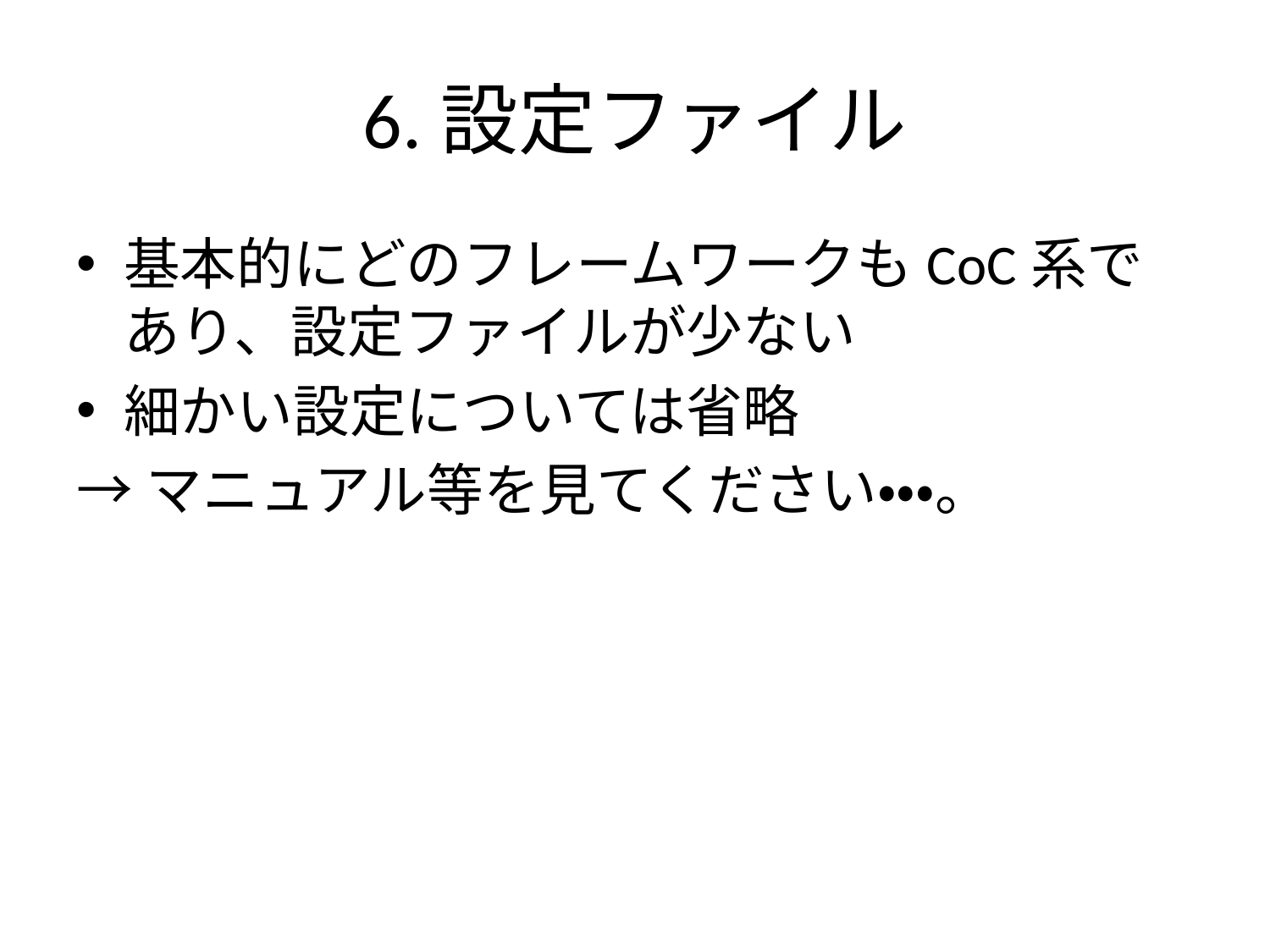

# 6.設定ファイル
基本的にどのフレームワークもCoC系であり、設定ファイルが少ない
細かい設定については省略
→マニュアル等を見てください・・・。